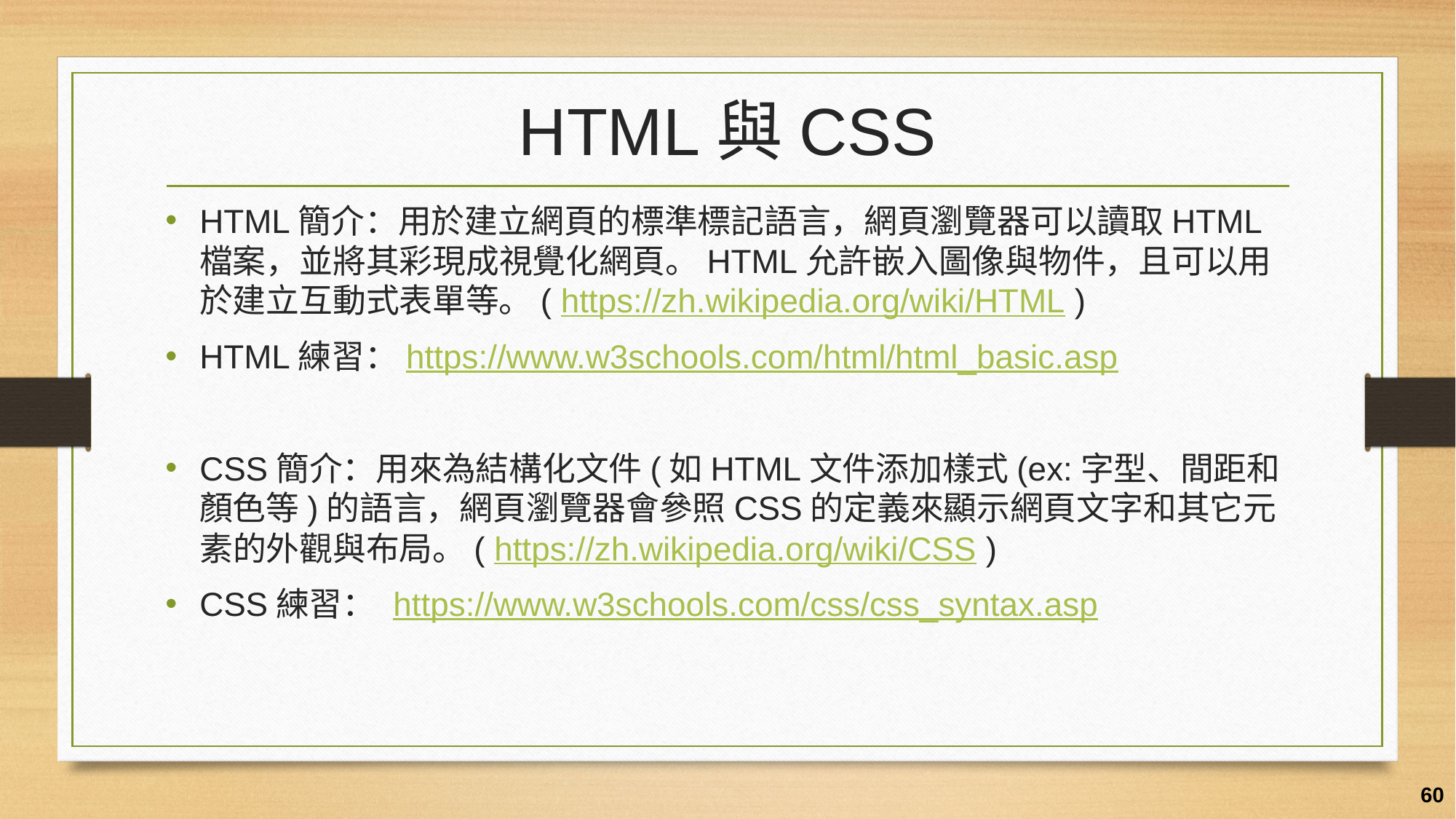

# HTML與CSS
HTML簡介：用於建立網頁的標準標記語言，網頁瀏覽器可以讀取HTML檔案，並將其彩現成視覺化網頁。HTML允許嵌入圖像與物件，且可以用於建立互動式表單等。( https://zh.wikipedia.org/wiki/HTML )
HTML練習：https://www.w3schools.com/html/html_basic.asp

CSS簡介：用來為結構化文件(如HTML文件添加樣式(ex:字型、間距和顏色等)的語言，網頁瀏覽器會參照CSS的定義來顯示網頁文字和其它元素的外觀與布局。( https://zh.wikipedia.org/wiki/CSS )
CSS練習： https://www.w3schools.com/css/css_syntax.asp
60